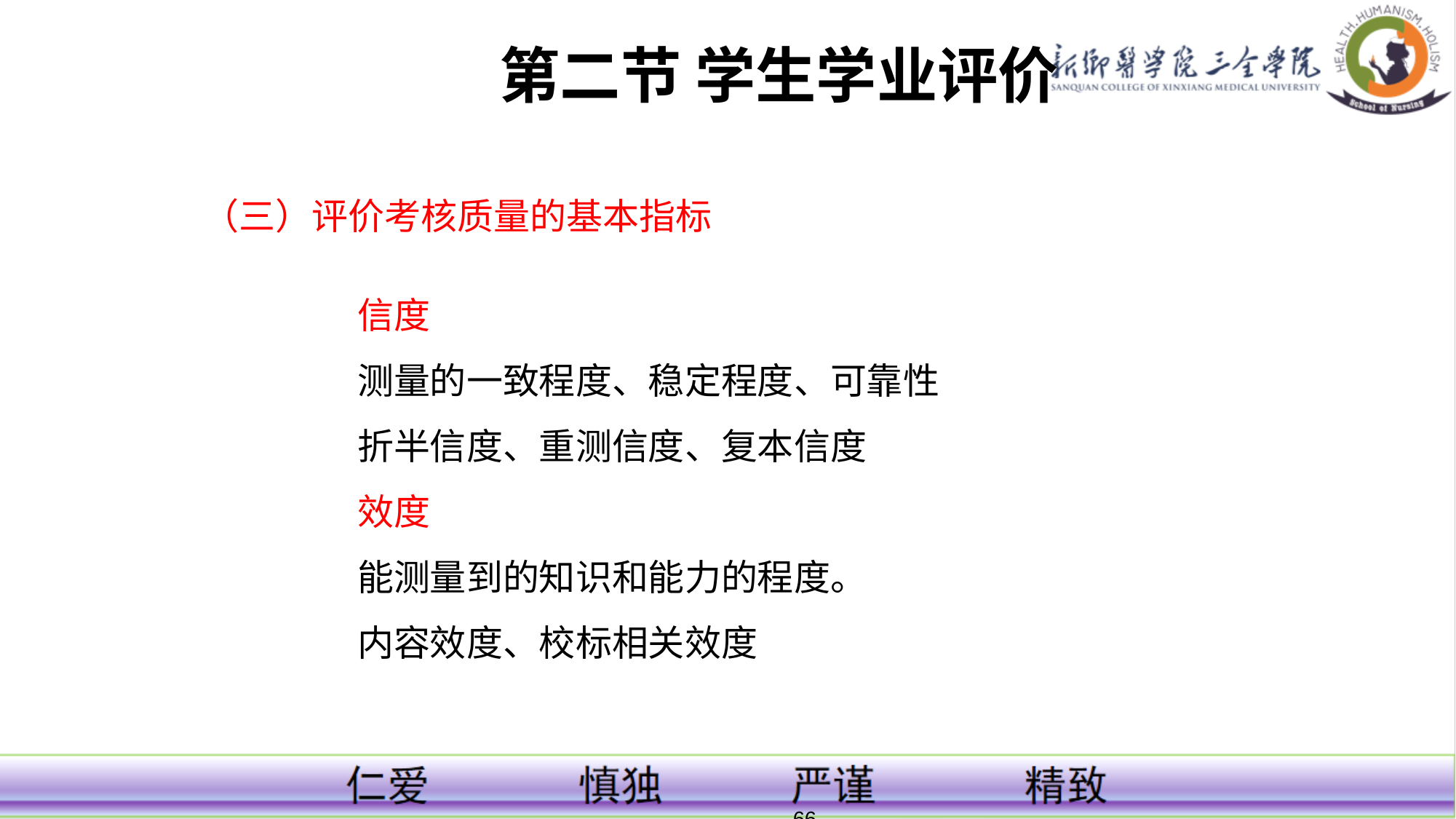

# 第二节 学生学业评价
（三）评价考核质量的基本指标
信度
测量的一致程度、稳定程度、可靠性
折半信度、重测信度、复本信度
效度
能测量到的知识和能力的程度。
内容效度、校标相关效度
66
66